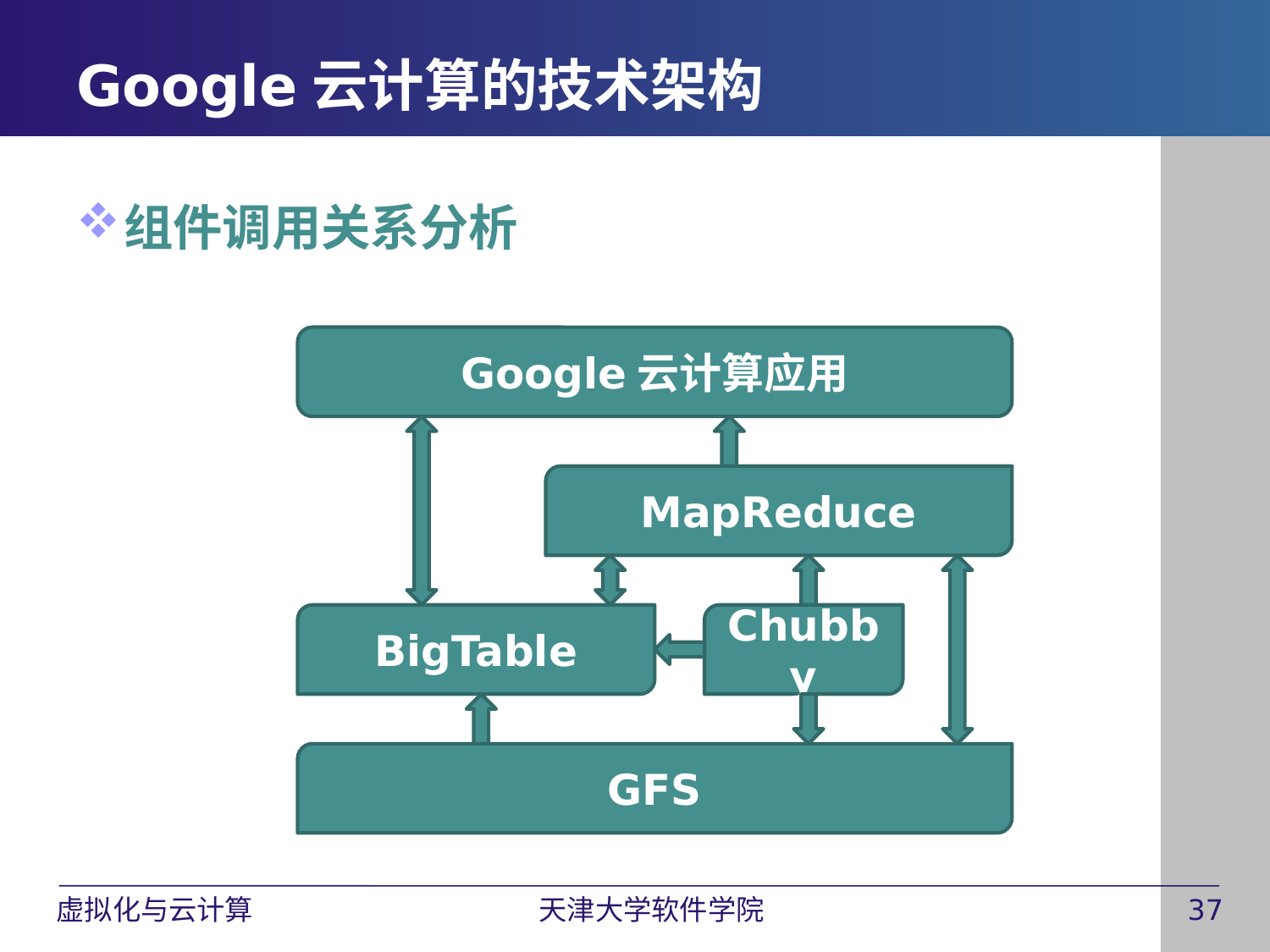

Google云计算的技术架构
组件调用关系分析
Google云计算应用

MapReduce

BigTable
Chubby

GFS